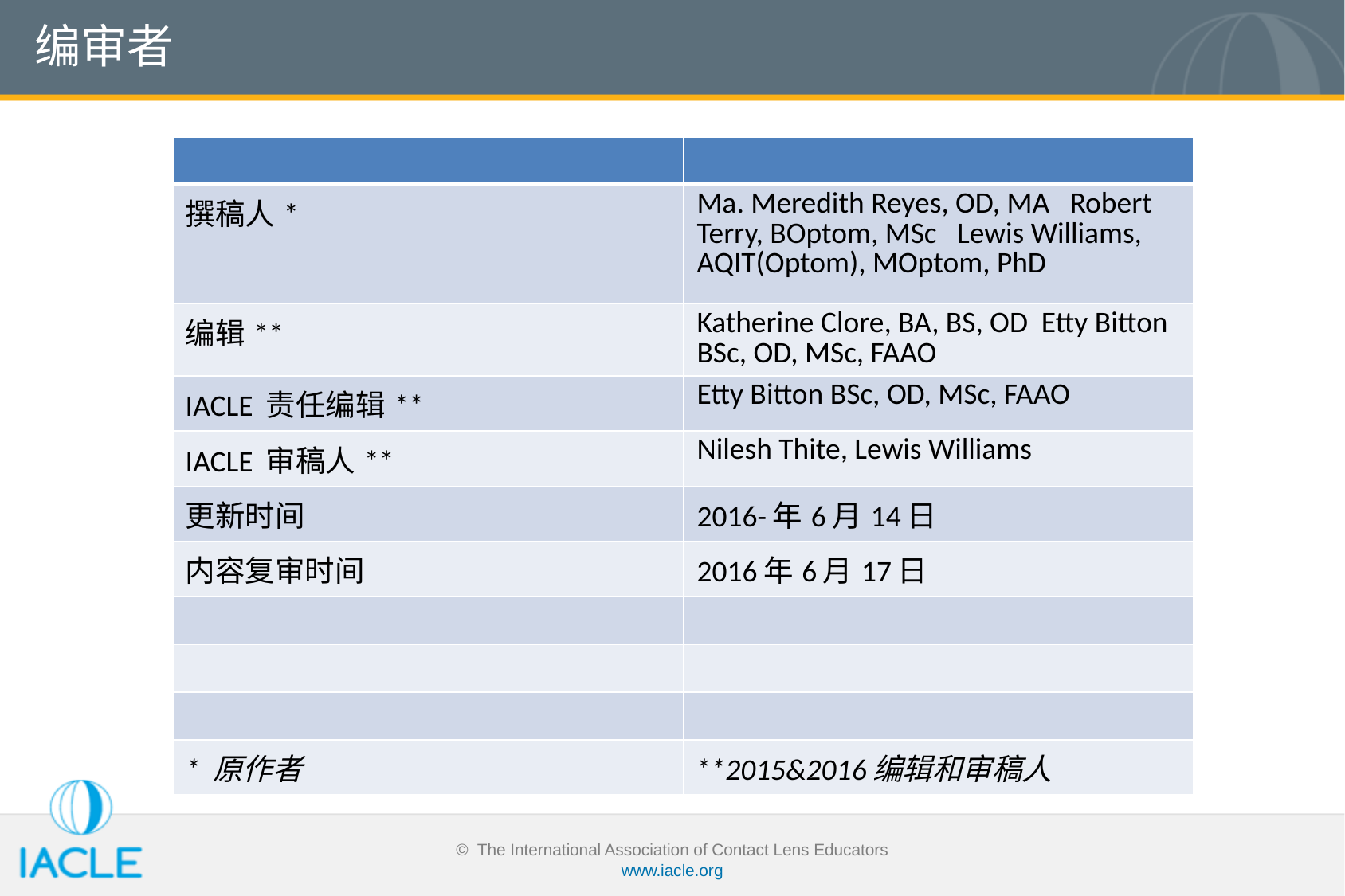

# 编审者
|  |  |
| --- | --- |
| 撰稿人\* | Ma. Meredith Reyes, OD, MA Robert Terry, BOptom, MSc Lewis Williams, AQIT(Optom), MOptom, PhD |
| 编辑\*\* | Katherine Clore, BA, BS, OD Etty Bitton BSc, OD, MSc, FAAO |
| IACLE 责任编辑\*\* | Etty Bitton BSc, OD, MSc, FAAO |
| IACLE 审稿人\*\* | Nilesh Thite, Lewis Williams |
| 更新时间 | 2016-年6月14日 |
| 内容复审时间 | 2016年6月17日 |
|  |  |
|  |  |
|  |  |
| \* 原作者 | \*\*2015&2016编辑和审稿人 |